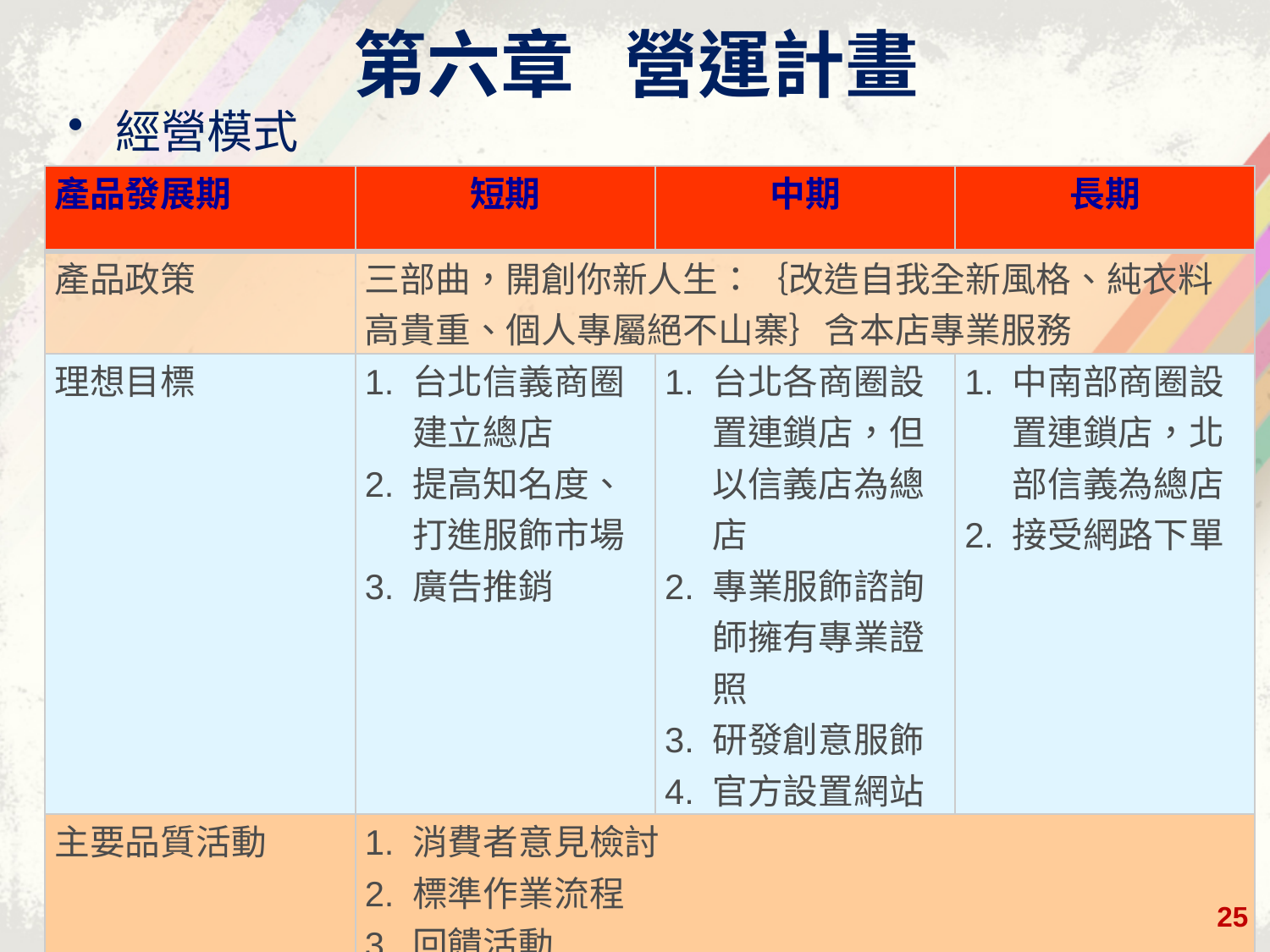

# 第六章   營運計畫
經營模式
| 產品發展期 | 短期 | 中期 | 長期 |
| --- | --- | --- | --- |
| 產品政策 | 三部曲，開創你新人生：｛改造自我全新風格、純衣料高貴重、個人專屬絕不山寨｝含本店專業服務 |  |  |
| 理想目標 | 台北信義商圈建立總店 提高知名度、打進服飾市場 廣告推銷 | 台北各商圈設置連鎖店，但以信義店為總店 專業服飾諮詢師擁有專業證照 研發創意服飾 官方設置網站 | 中南部商圈設置連鎖店，北部信義為總店 接受網路下單 |
| 主要品質活動 | 消費者意見檢討 標準作業流程 回饋活動 員工專業訓練 服務品質加強 |  |  |
25